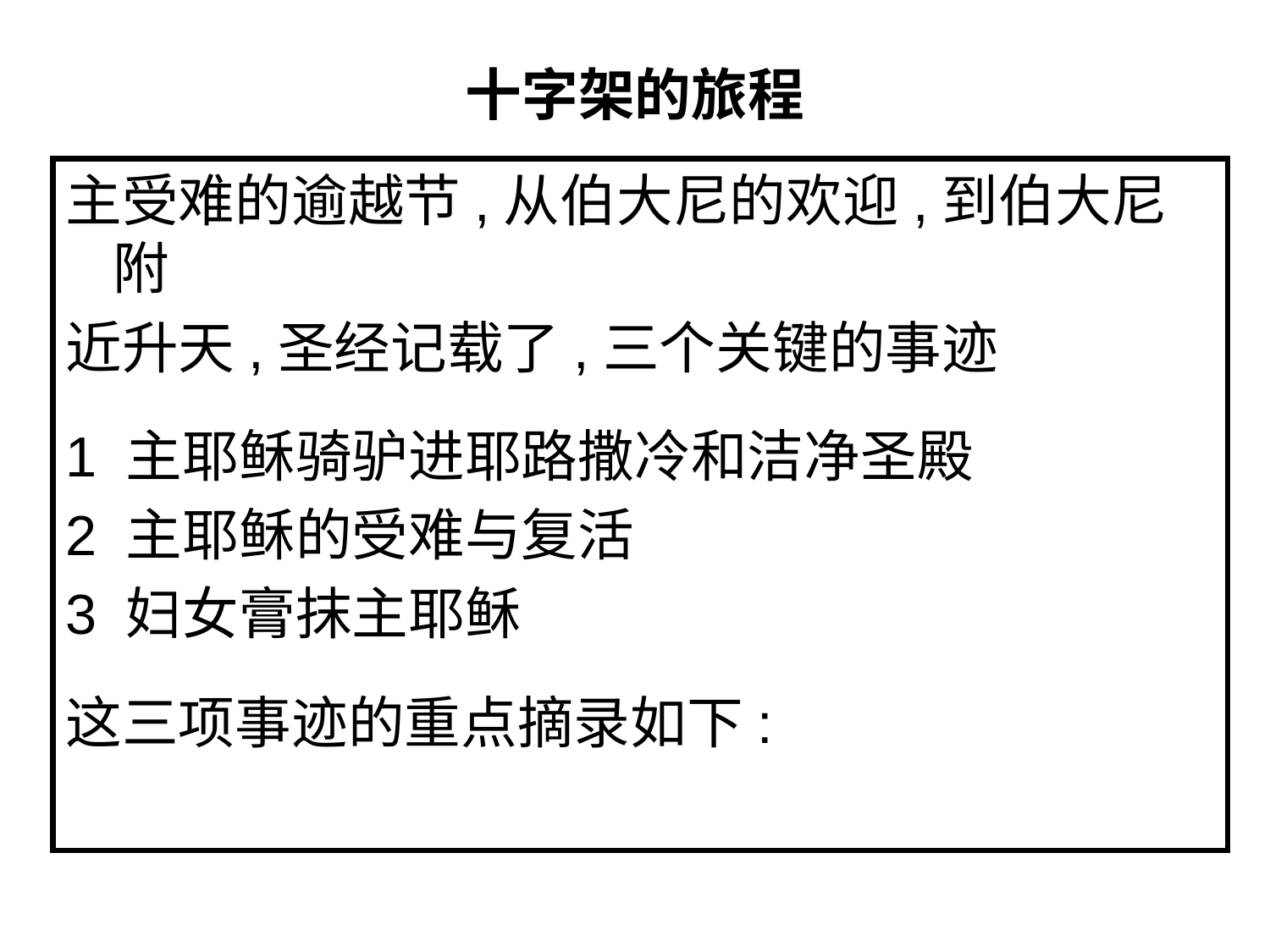

# 十字架的旅程
主受难的逾越节,从伯大尼的欢迎,到伯大尼附
近升天,圣经记载了,三个关键的事迹

1 主耶稣骑驴进耶路撒冷和洁净圣殿
2 主耶稣的受难与复活
3 妇女膏抹主耶稣

这三项事迹的重点摘录如下: